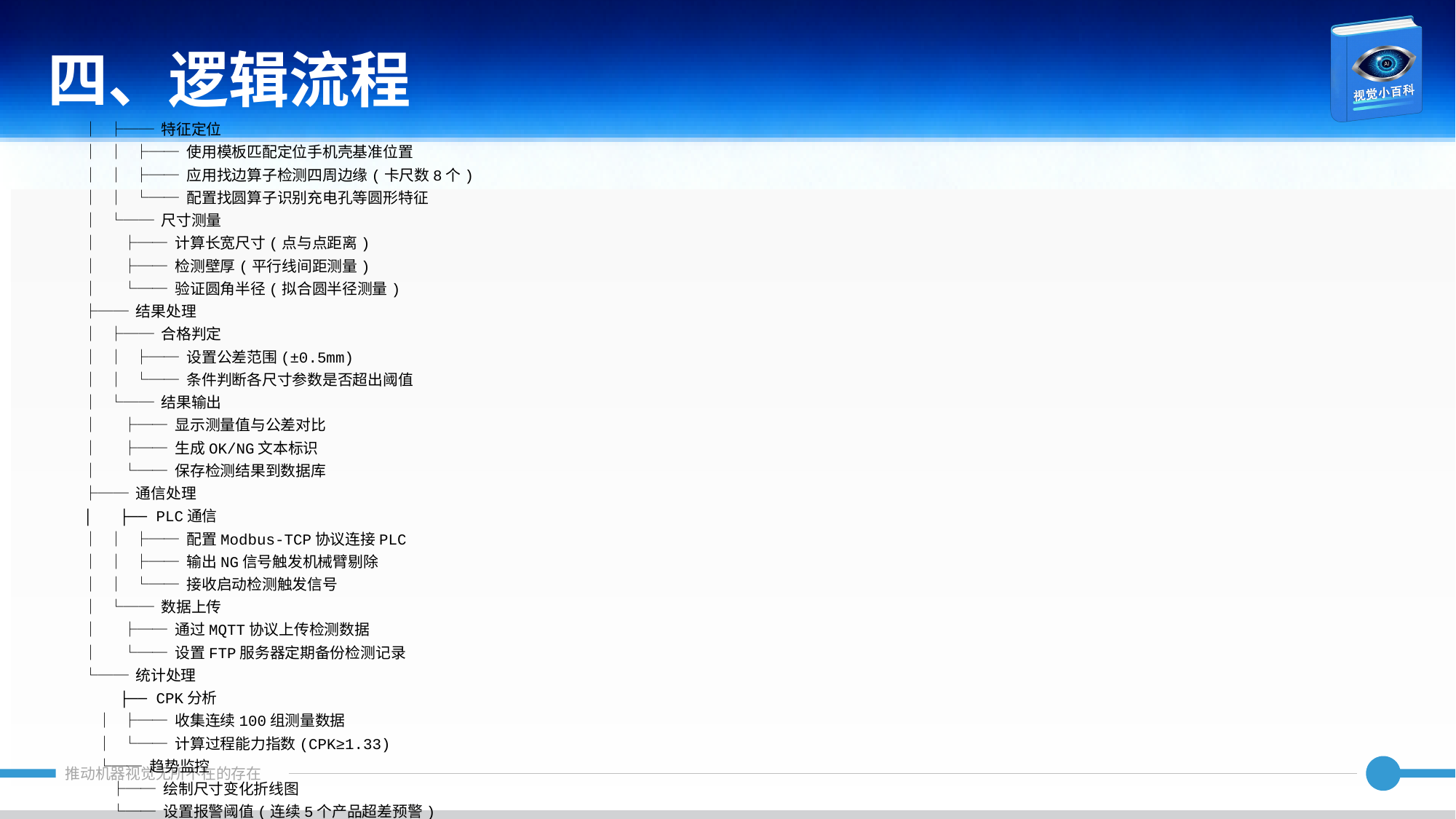

四、逻辑流程

│   ├── 特征定位
│   │   ├── 使用模板匹配定位手机壳基准位置
│   │   ├── 应用找边算子检测四周边缘(卡尺数8个)
│   │   └── 配置找圆算子识别充电孔等圆形特征
│   └── 尺寸测量
│       ├── 计算长宽尺寸(点与点距离)
│       ├── 检测壁厚(平行线间距测量)
│       └── 验证圆角半径(拟合圆半径测量)
├── 结果处理
│   ├── 合格判定
│   │   ├── 设置公差范围(±0.5mm)
│   │   └── 条件判断各尺寸参数是否超出阈值
│   └── 结果输出
│       ├── 显示测量值与公差对比
│       ├── 生成OK/NG文本标识
│       └── 保存检测结果到数据库
├── 通信处理
│   ├── PLC通信
│   │   ├── 配置Modbus-TCP协议连接PLC
│   │   ├── 输出NG信号触发机械臂剔除
│   │   └── 接收启动检测触发信号
│   └── 数据上传
│       ├── 通过MQTT协议上传检测数据
│       └── 设置FTP服务器定期备份检测记录
└── 统计处理
    ├── CPK分析
    │   ├── 收集连续100组测量数据
    │   └── 计算过程能力指数(CPK≥1.33)
    └── 趋势监控
        ├── 绘制尺寸变化折线图
        └── 设置报警阈值(连续5个产品超差预警)
9